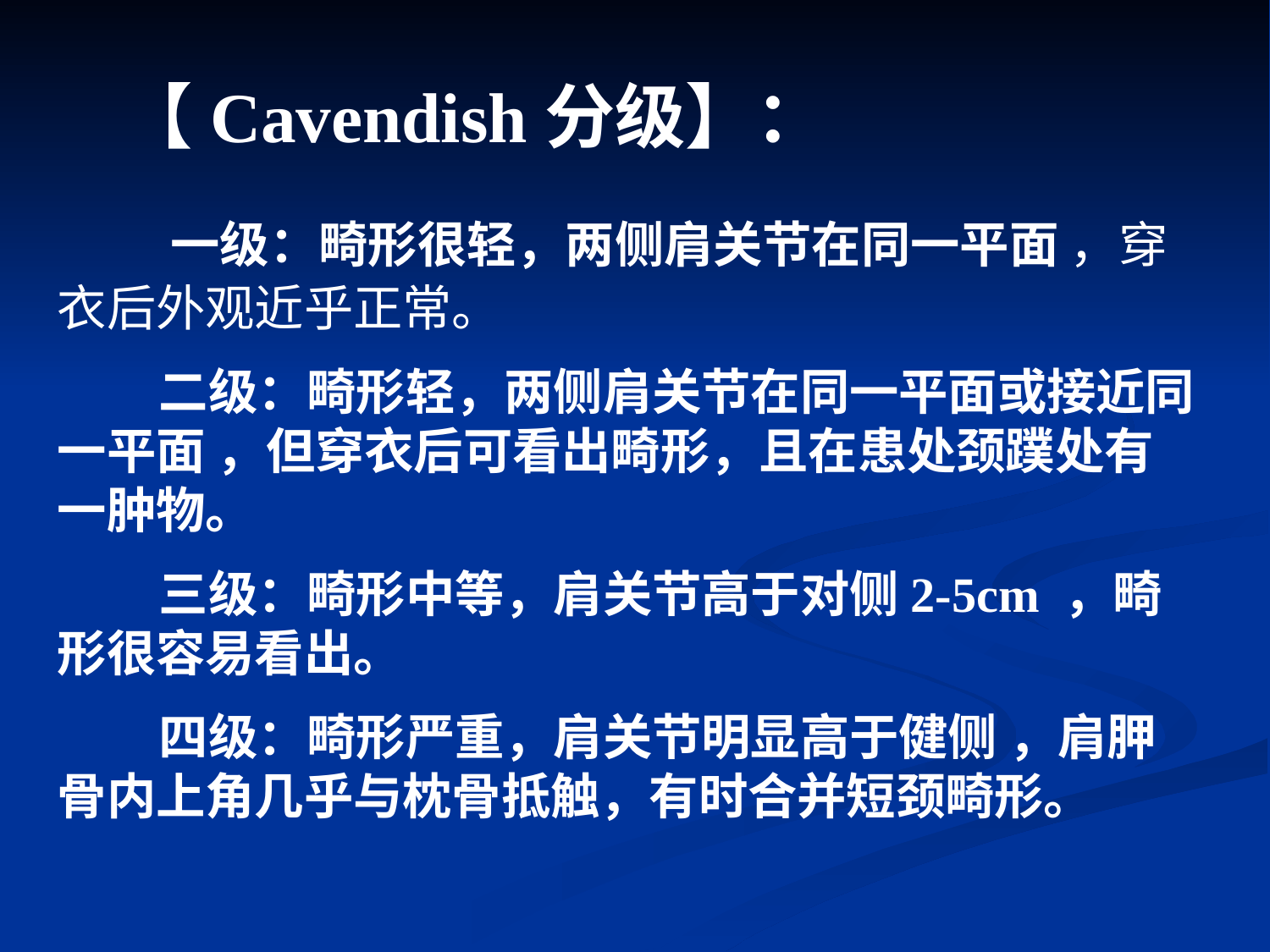

【Cavendish分级】：
      一级：畸形很轻，两侧肩关节在同一平面 ，穿衣后外观近乎正常。
        二级：畸形轻，两侧肩关节在同一平面或接近同一平面 ，但穿衣后可看出畸形，且在患处颈蹼处有一肿物。
        三级：畸形中等，肩关节高于对侧2-5cm ，畸形很容易看出。
        四级：畸形严重，肩关节明显高于健侧 ，肩胛骨内上角几乎与枕骨抵触，有时合并短颈畸形。